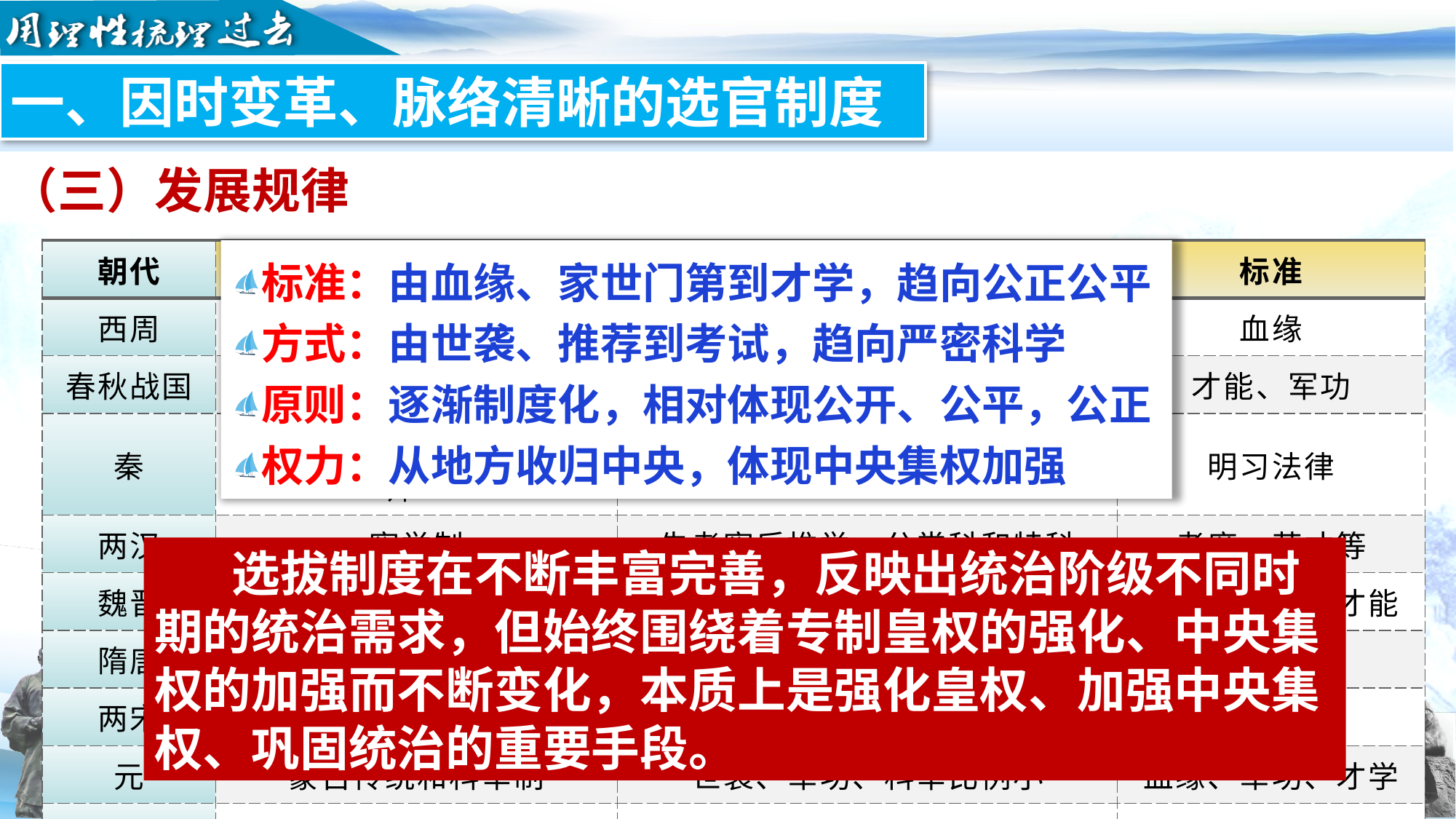

一、因时变革、脉络清晰的选官制度
（三）发展规律
| 朝代 | 制度 | 途径 | 标准 |
| --- | --- | --- | --- |
| 西周 | 世官制 | 世袭（世卿世禄） | 血缘 |
| 春秋战国 | 荐举功劳制 | 举荐、通过战争获得军功 | 才能、军功 |
| 秦 | “以法为教”“以吏为师” | 向官员学习律令而为官 | 明习法律 |
| 两汉 | 察举制 | 先考察后推举，分常科和特科 | 孝廉、茂才等 |
| 魏晋 | 九品中正制 | 中正定品，吏部授官 | 家世、道德、才能 |
| 隋唐 | 科举制 | 分科考试，分为制举和常举 | 才学 |
| 两宋 | 科举制 | “取士不问家世” | 才学 |
| 元 | 蒙古传统和科举制 | 世袭、军功、科举比例小 | 血缘、军功、才学 |
| 明清 | 科举制 | 从学校参加科举，分三级考试 | 才学 |
标准：由血缘、家世门第到才学，趋向公正公平
方式：由世袭、推荐到考试，趋向严密科学
原则：逐渐制度化，相对体现公开、公平，公正
权力：从地方收归中央，体现中央集权加强

 选拔制度在不断丰富完善，反映出统治阶级不同时期的统治需求，但始终围绕着专制皇权的强化、中央集权的加强而不断变化，本质上是强化皇权、加强中央集权、巩固统治的重要手段。